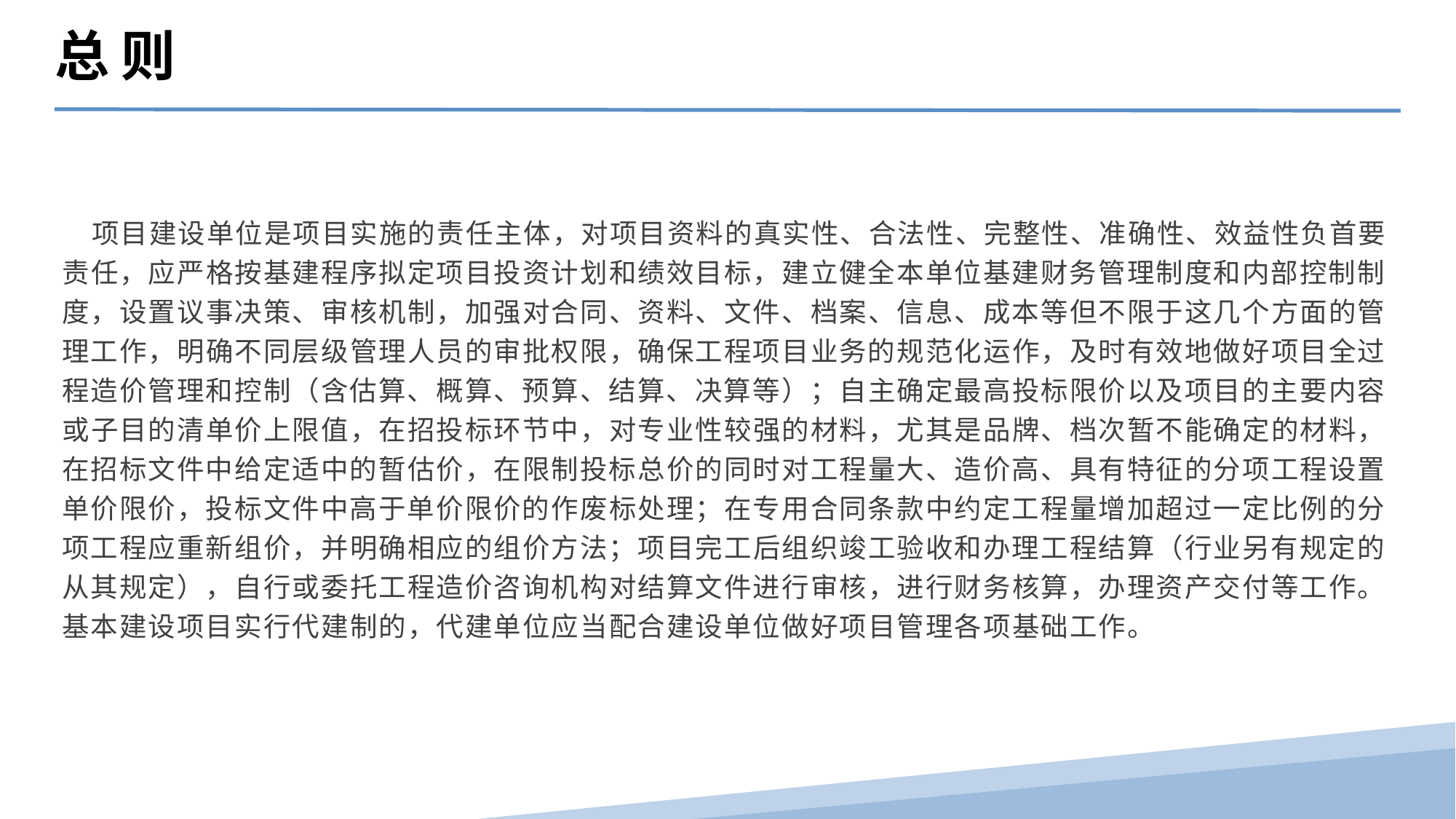

总 则
   项目建设单位是项目实施的责任主体，对项目资料的真实性、合法性、完整性、准确性、效益性负首要责任，应严格按基建程序拟定项目投资计划和绩效目标，建立健全本单位基建财务管理制度和内部控制制度，设置议事决策、审核机制，加强对合同、资料、文件、档案、信息、成本等但不限于这几个方面的管理工作，明确不同层级管理人员的审批权限，确保工程项目业务的规范化运作，及时有效地做好项目全过程造价管理和控制（含估算、概算、预算、结算、决算等）；自主确定最高投标限价以及项目的主要内容或子目的清单价上限值，在招投标环节中，对专业性较强的材料，尤其是品牌、档次暂不能确定的材料，在招标文件中给定适中的暂估价，在限制投标总价的同时对工程量大、造价高、具有特征的分项工程设置单价限价，投标文件中高于单价限价的作废标处理；在专用合同条款中约定工程量增加超过一定比例的分项工程应重新组价，并明确相应的组价方法；项目完工后组织竣工验收和办理工程结算（行业另有规定的从其规定），自行或委托工程造价咨询机构对结算文件进行审核，进行财务核算，办理资产交付等工作。基本建设项目实行代建制的，代建单位应当配合建设单位做好项目管理各项基础工作。